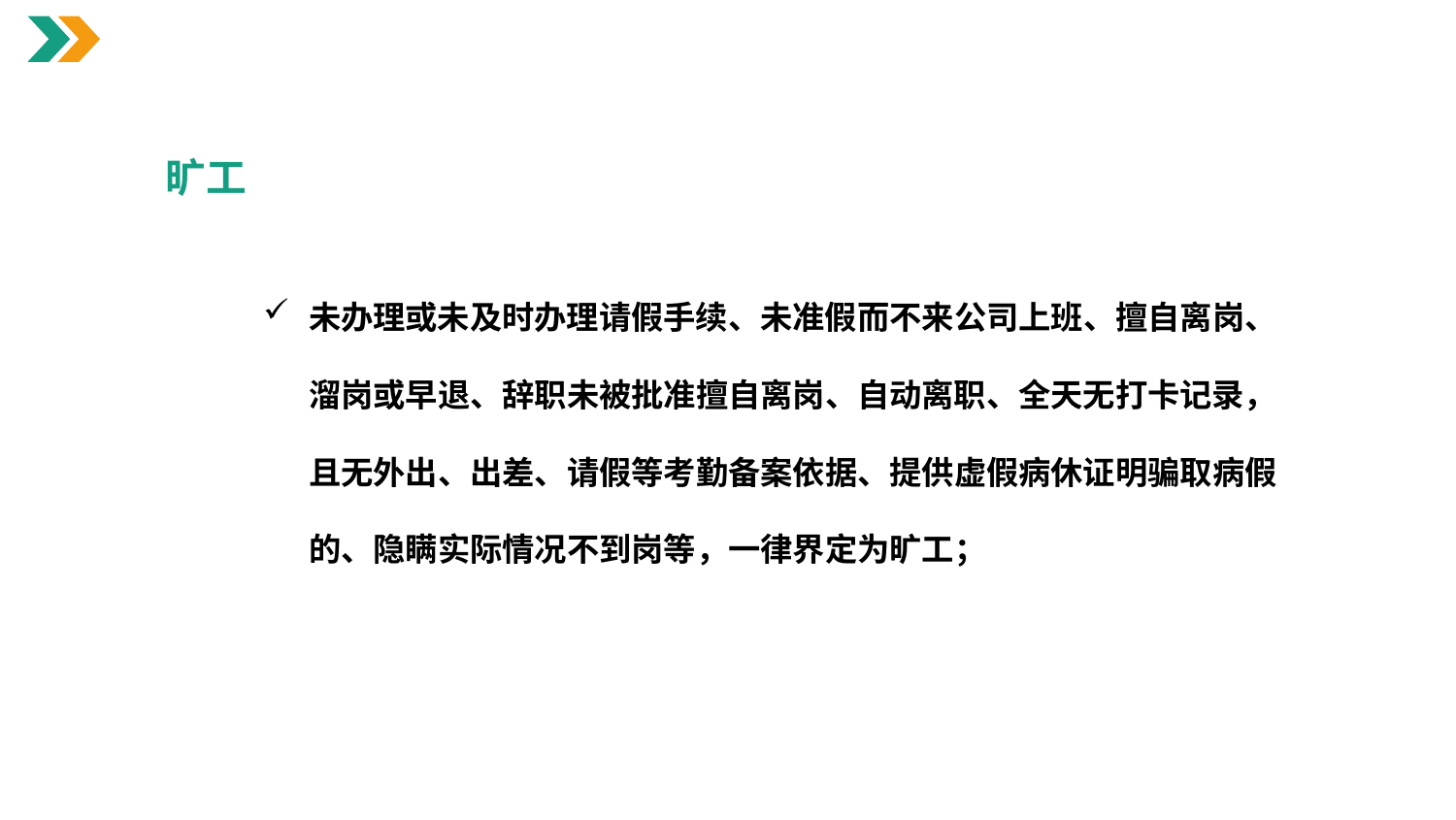

旷工
未办理或未及时办理请假手续、未准假而不来公司上班、擅自离岗、溜岗或早退、辞职未被批准擅自离岗、自动离职、全天无打卡记录，且无外出、出差、请假等考勤备案依据、提供虚假病休证明骗取病假的、隐瞒实际情况不到岗等，一律界定为旷工；